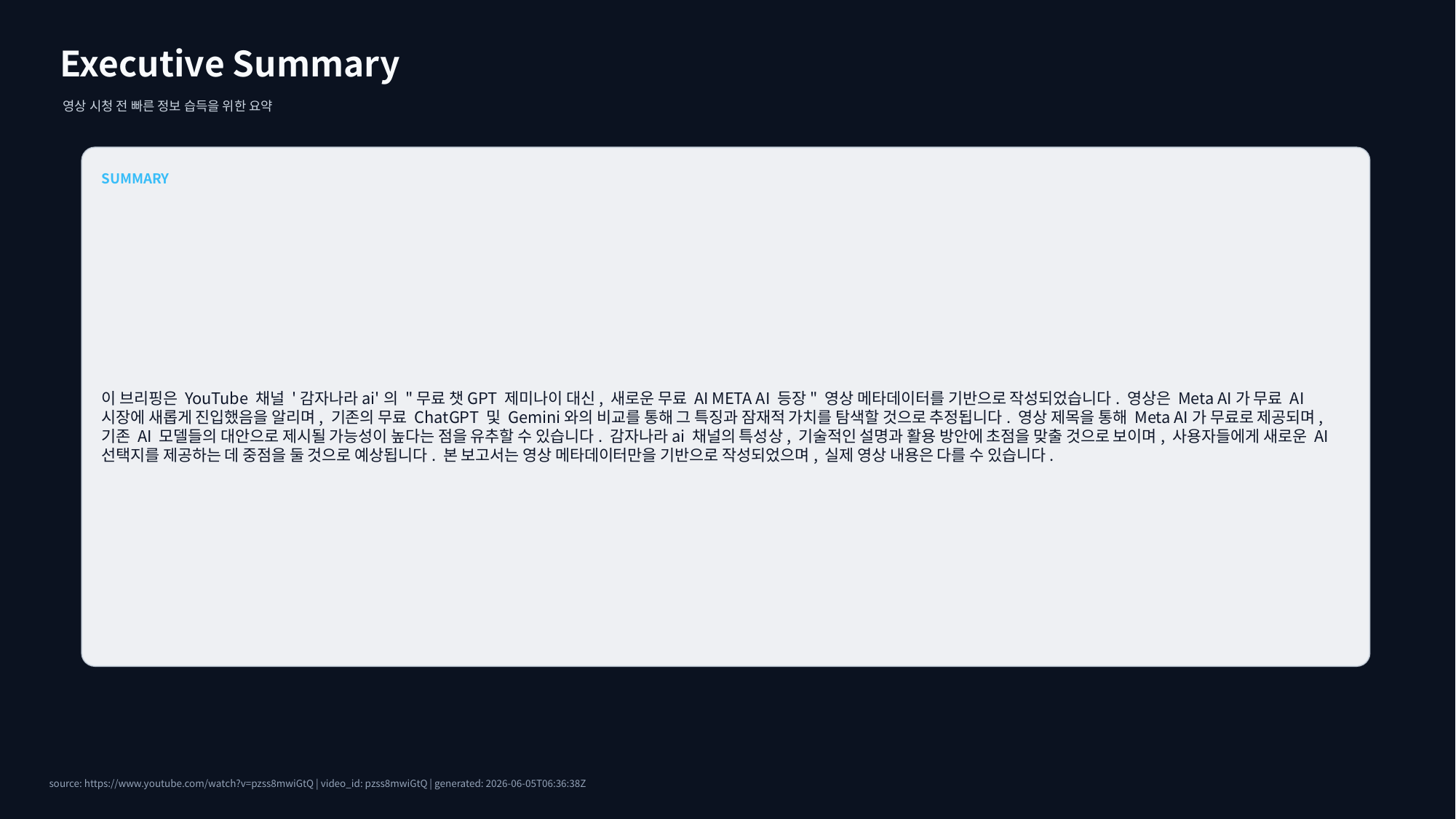

Executive Summary
영상 시청 전 빠른 정보 습득을 위한 요약

SUMMARY
이 브리핑은 YouTube 채널 '감자나라ai'의 "무료 챗GPT 제미나이 대신, 새로운 무료 AI META AI 등장" 영상 메타데이터를 기반으로 작성되었습니다. 영상은 Meta AI가 무료 AI 시장에 새롭게 진입했음을 알리며, 기존의 무료 ChatGPT 및 Gemini와의 비교를 통해 그 특징과 잠재적 가치를 탐색할 것으로 추정됩니다. 영상 제목을 통해 Meta AI가 무료로 제공되며, 기존 AI 모델들의 대안으로 제시될 가능성이 높다는 점을 유추할 수 있습니다. 감자나라ai 채널의 특성상, 기술적인 설명과 활용 방안에 초점을 맞출 것으로 보이며, 사용자들에게 새로운 AI 선택지를 제공하는 데 중점을 둘 것으로 예상됩니다. 본 보고서는 영상 메타데이터만을 기반으로 작성되었으며, 실제 영상 내용은 다를 수 있습니다.
source: https://www.youtube.com/watch?v=pzss8mwiGtQ | video_id: pzss8mwiGtQ | generated: 2026-06-05T06:36:38Z